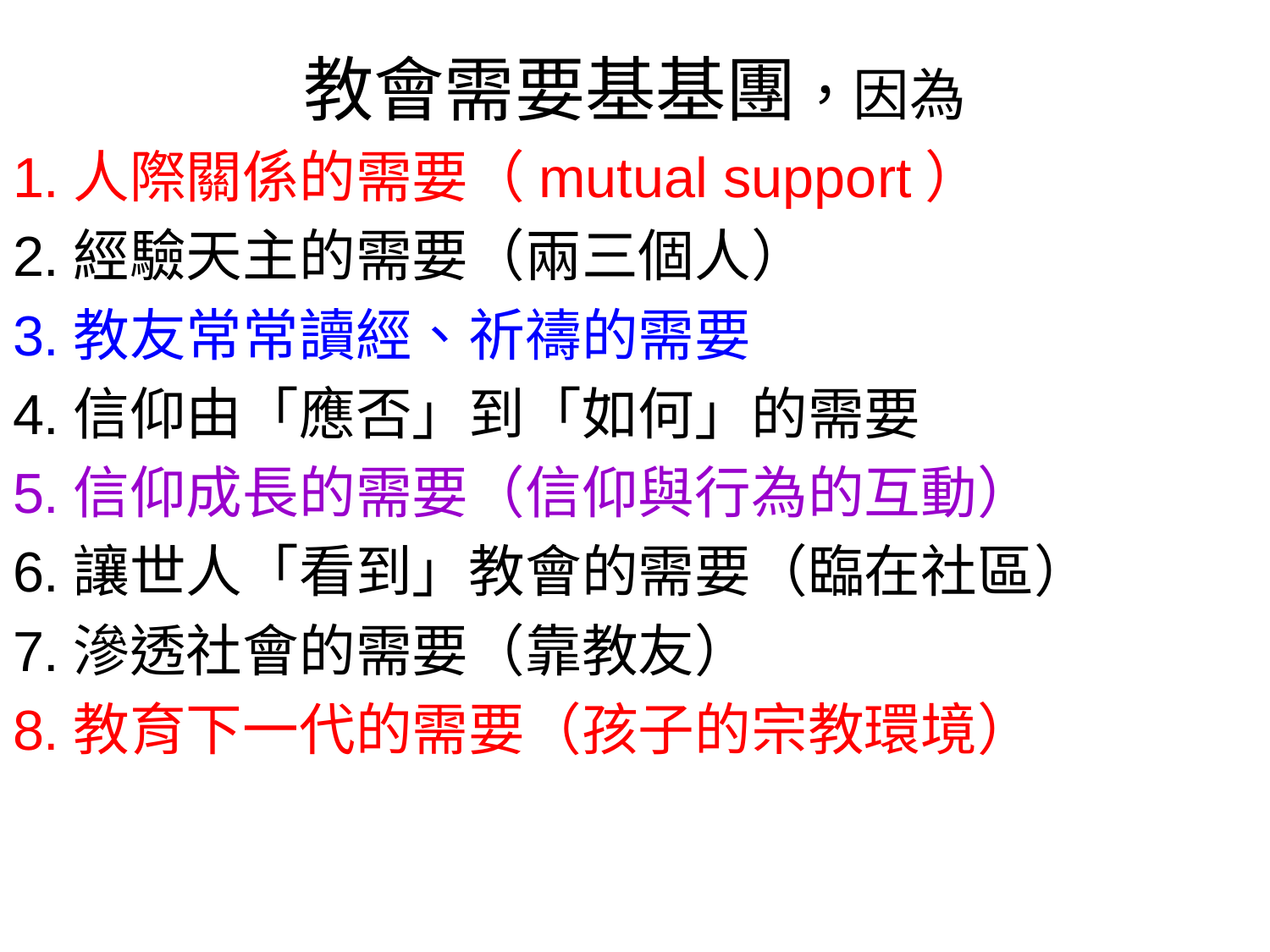

教會需要基基團，因為
1.人際關係的需要（mutual support）
2.經驗天主的需要（兩三個人）
3.教友常常讀經、祈禱的需要
4.信仰由「應否」到「如何」的需要
5.信仰成長的需要（信仰與行為的互動）
6.讓世人「看到」教會的需要（臨在社區）
7.滲透社會的需要（靠教友）
8.教育下一代的需要（孩子的宗教環境）